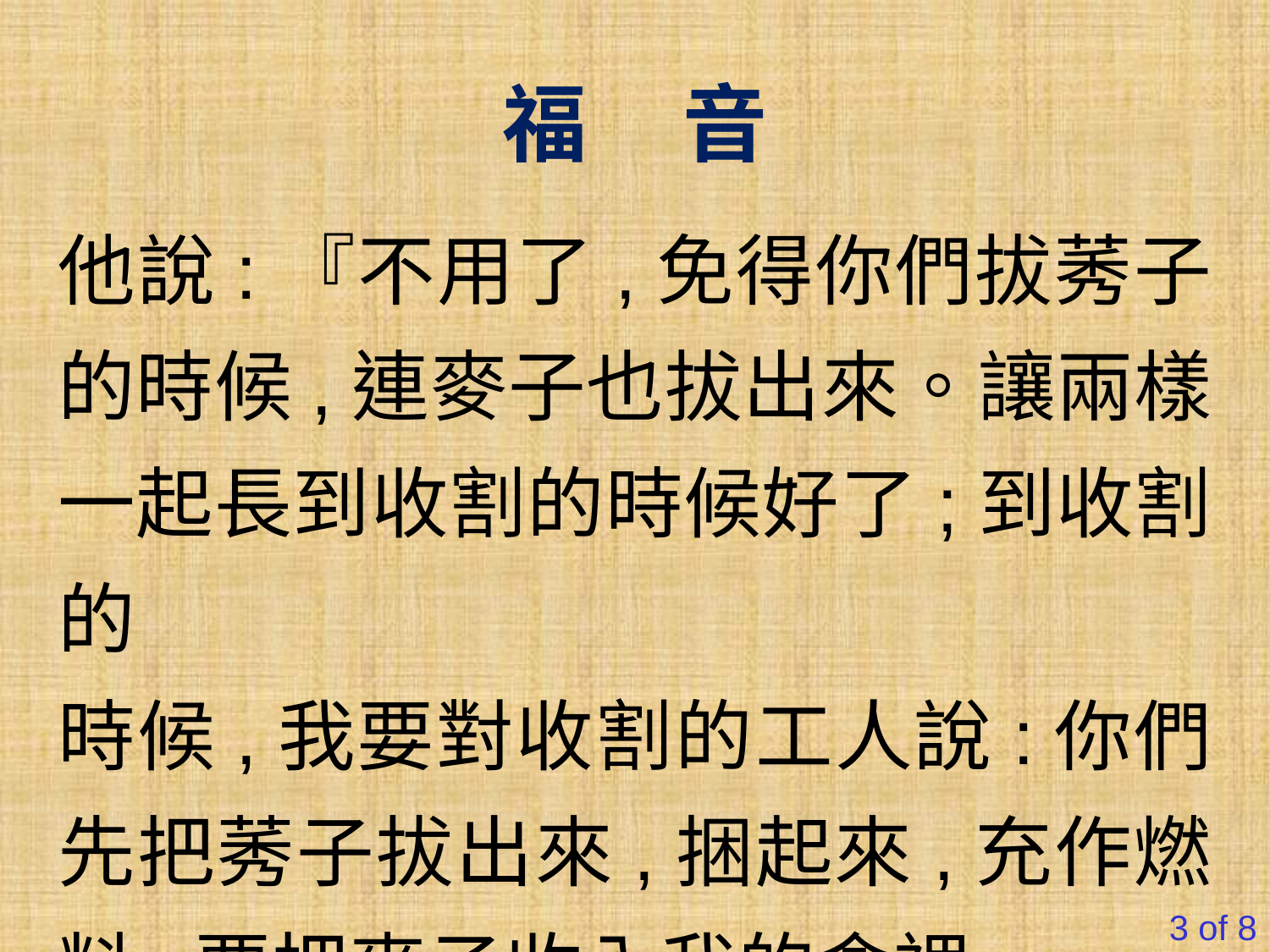

福     音

他說:『不用了,免得你們拔莠子的時候,連麥子也拔出來。讓兩樣一起長到收割的時候好了;到收割的
時候,我要對收割的工人說:你們先把莠子拔出來,捆起來,充作燃料,要把麥子收入我的倉裡。』」
3 of 8